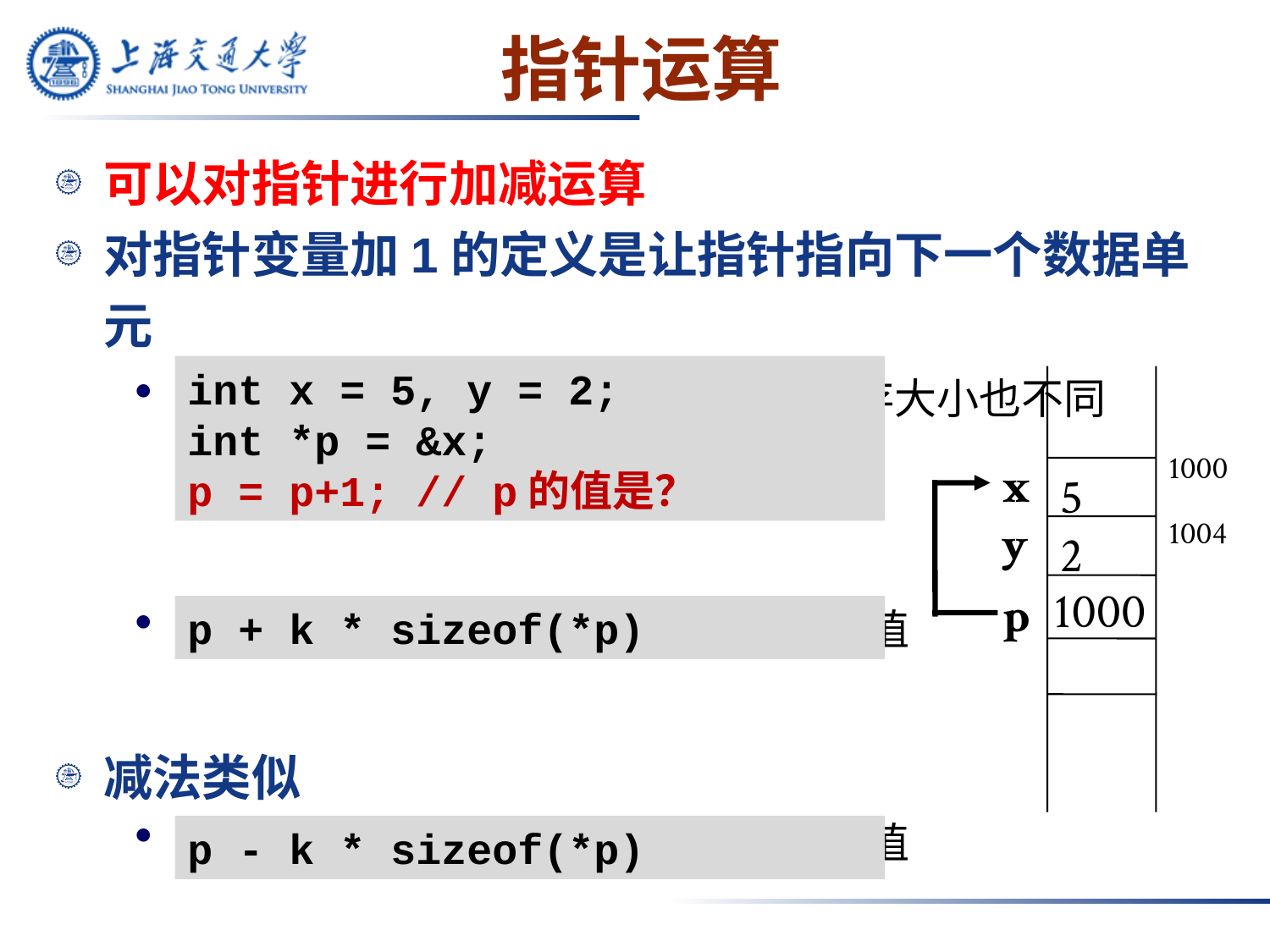

# 指针运算
可以对指针进行加减运算
对指针变量加1的定义是让指针指向下一个数据单元
数据类型不同，数据单元所占用的内存大小也不同

一般地，若p为指针变量，则p+k的值
减法类似
一般地，若p为指针变量，则p-k的值
int x = 5, y = 2;
int *p = &x;
p = p+1; // p的值是？

1000
x
5

y
1004
2

1000

p

p + k * sizeof(*p)
p - k * sizeof(*p)